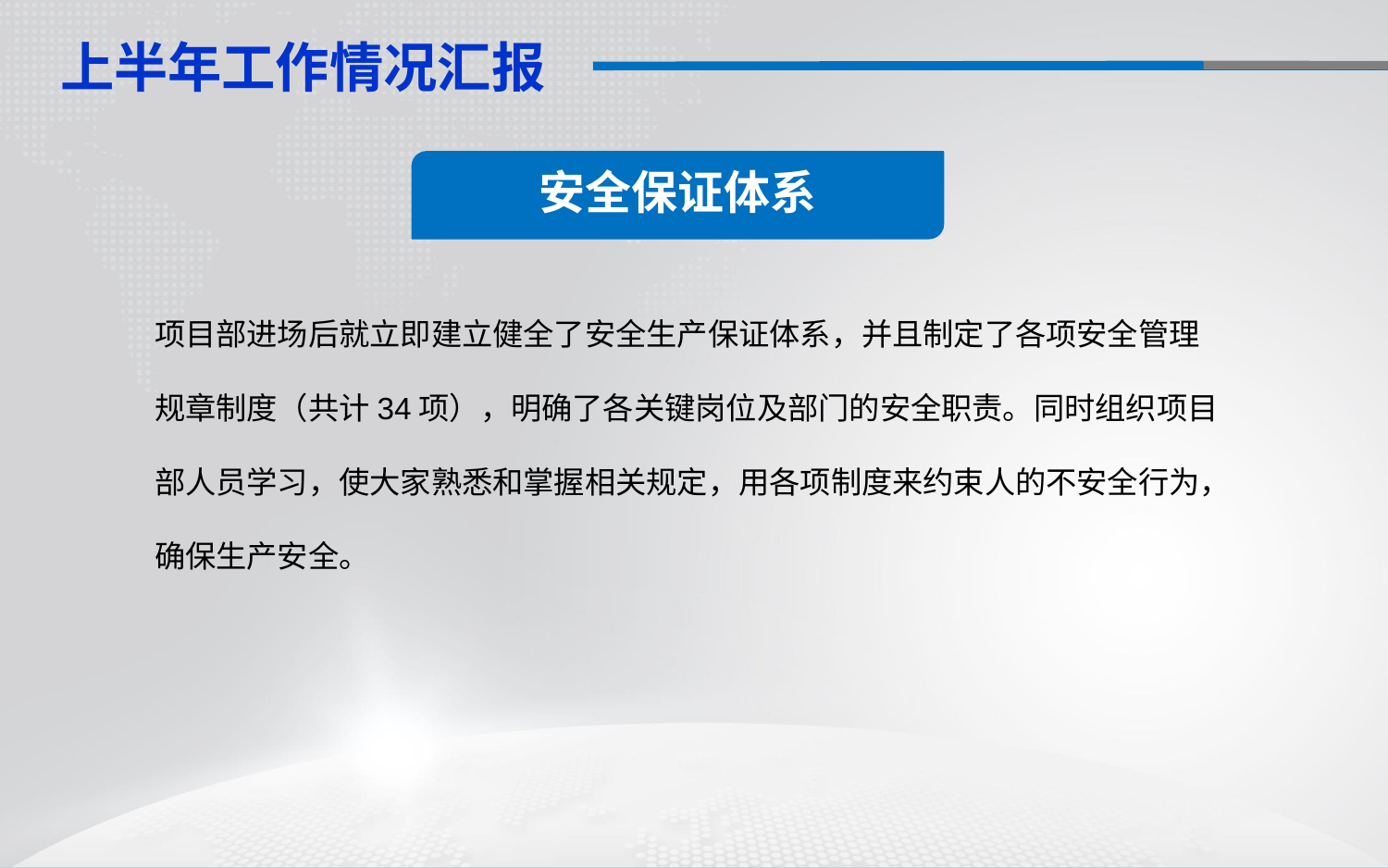

安全保证体系
项目部进场后就立即建立健全了安全生产保证体系，并且制定了各项安全管理规章制度（共计34项），明确了各关键岗位及部门的安全职责。同时组织项目部人员学习，使大家熟悉和掌握相关规定，用各项制度来约束人的不安全行为，确保生产安全。